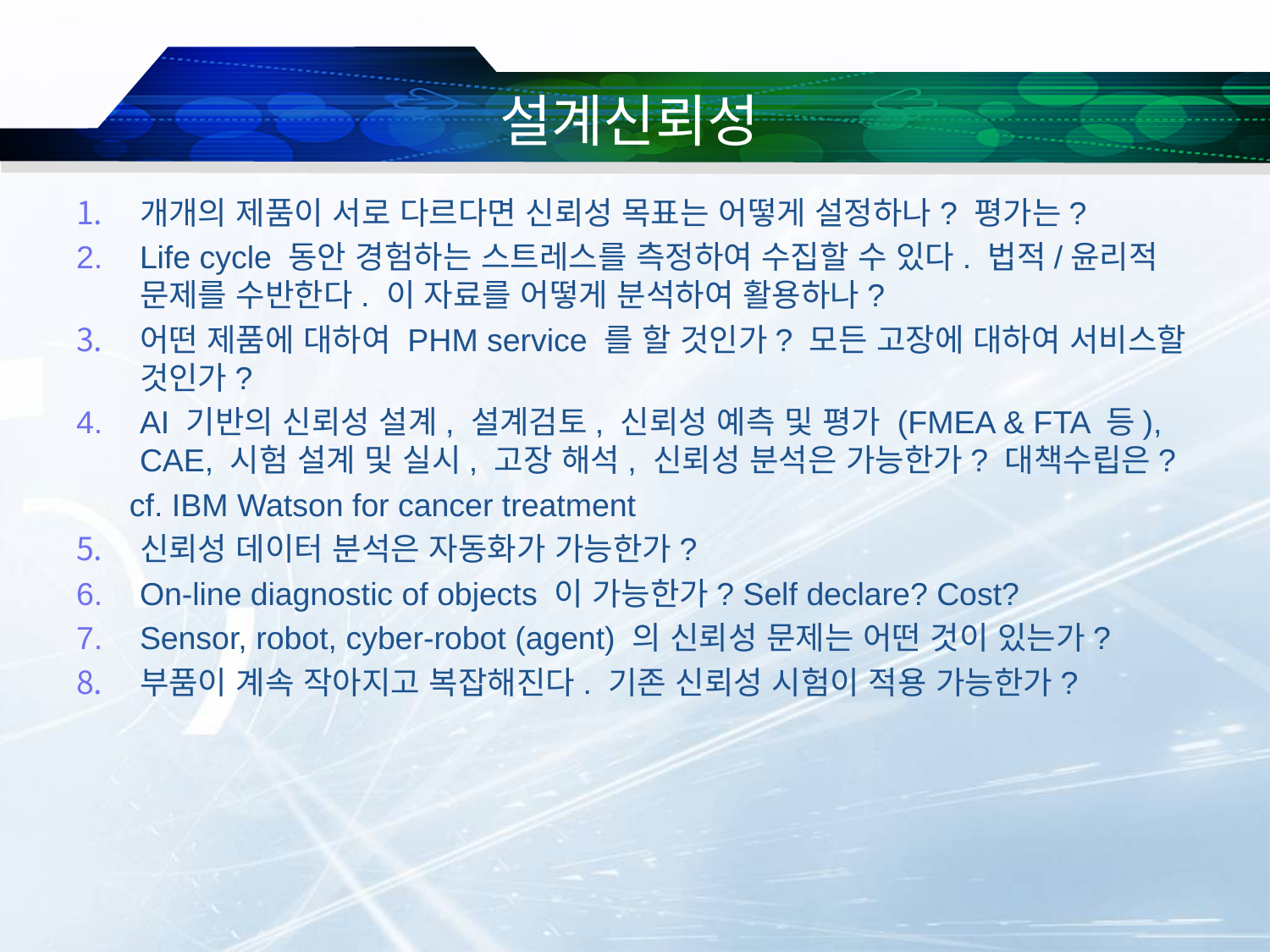

# 설계신뢰성
개개의 제품이 서로 다르다면 신뢰성 목표는 어떻게 설정하나? 평가는?
Life cycle 동안 경험하는 스트레스를 측정하여 수집할 수 있다. 법적/윤리적 문제를 수반한다. 이 자료를 어떻게 분석하여 활용하나?
어떤 제품에 대하여 PHM service 를 할 것인가? 모든 고장에 대하여 서비스할 것인가?
AI 기반의 신뢰성 설계, 설계검토, 신뢰성 예측 및 평가 (FMEA & FTA 등), CAE, 시험 설계 및 실시, 고장 해석, 신뢰성 분석은 가능한가? 대책수립은?
      cf. IBM Watson for cancer treatment
신뢰성 데이터 분석은 자동화가 가능한가?
On-line diagnostic of objects 이 가능한가? Self declare? Cost?
Sensor, robot, cyber-robot (agent) 의 신뢰성 문제는 어떤 것이 있는가?
부품이 계속 작아지고 복잡해진다. 기존 신뢰성 시험이 적용 가능한가?